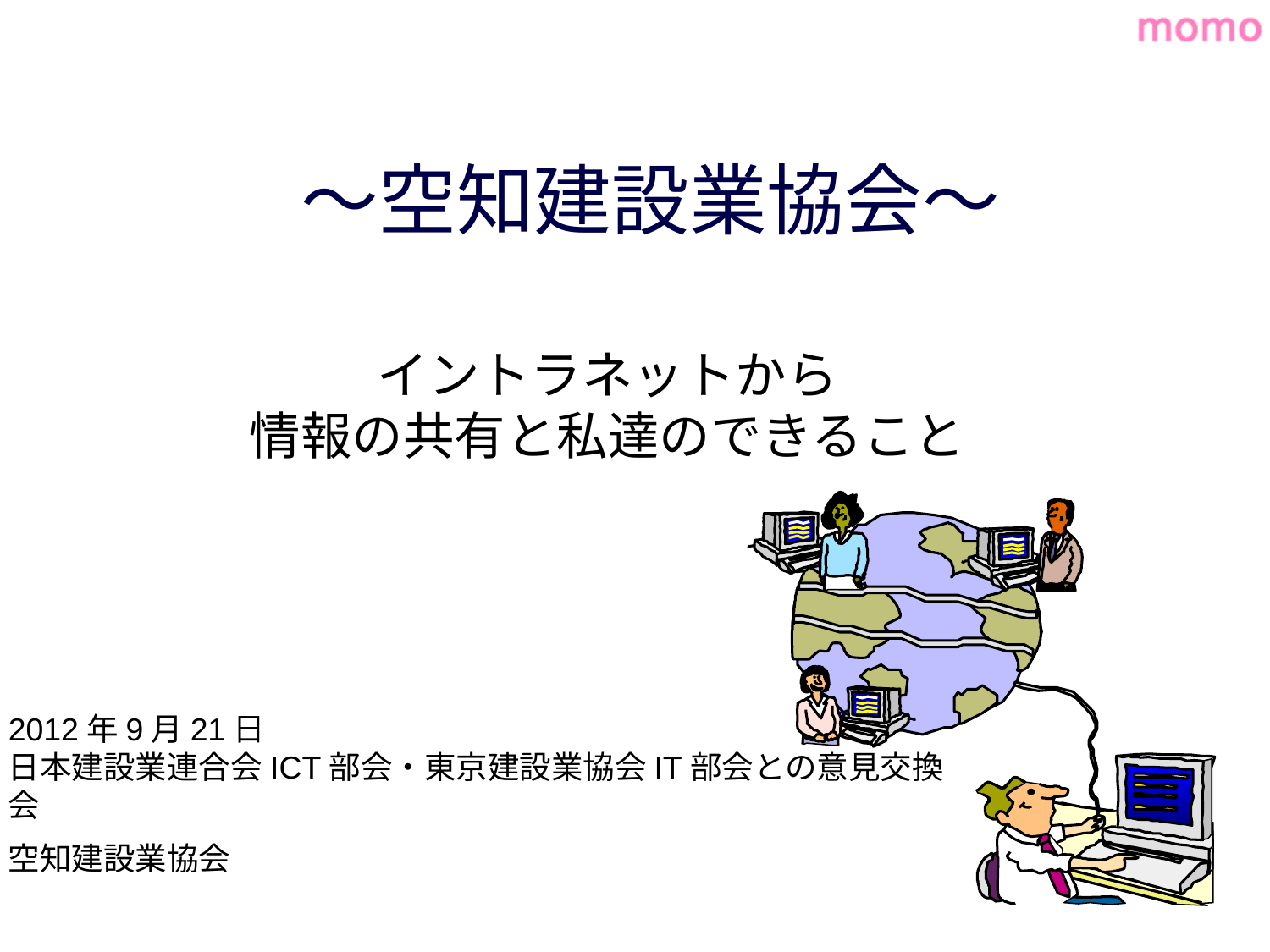

# ～空知建設業協会～
イントラネットから
情報の共有と私達のできること

2012年9月21日
日本建設業連合会ICT部会・東京建設業協会IT部会との意見交換会
空知建設業協会